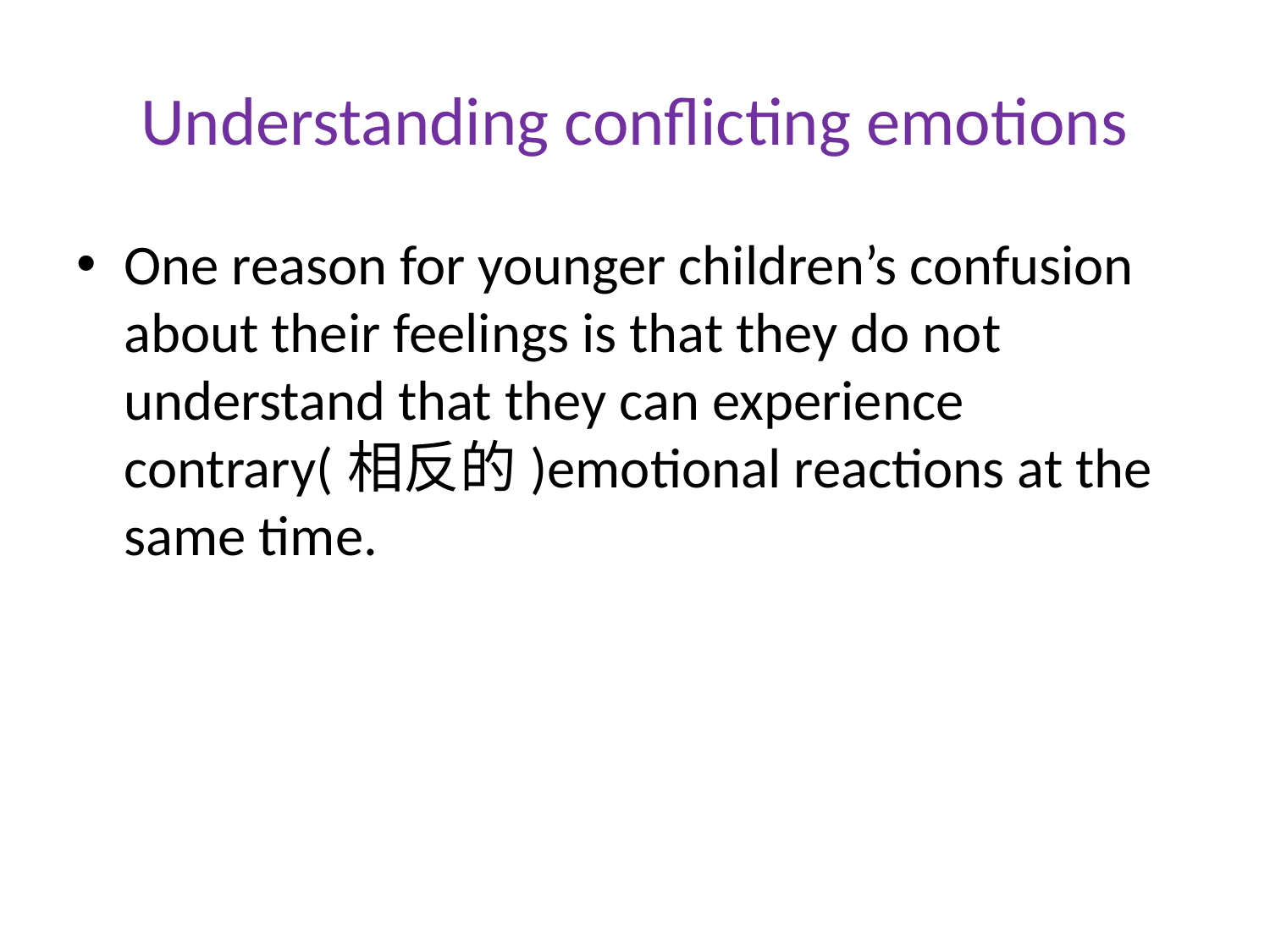

# Understanding conflicting emotions
One reason for younger children’s confusion about their feelings is that they do not understand that they can experience contrary(相反的)emotional reactions at the same time.